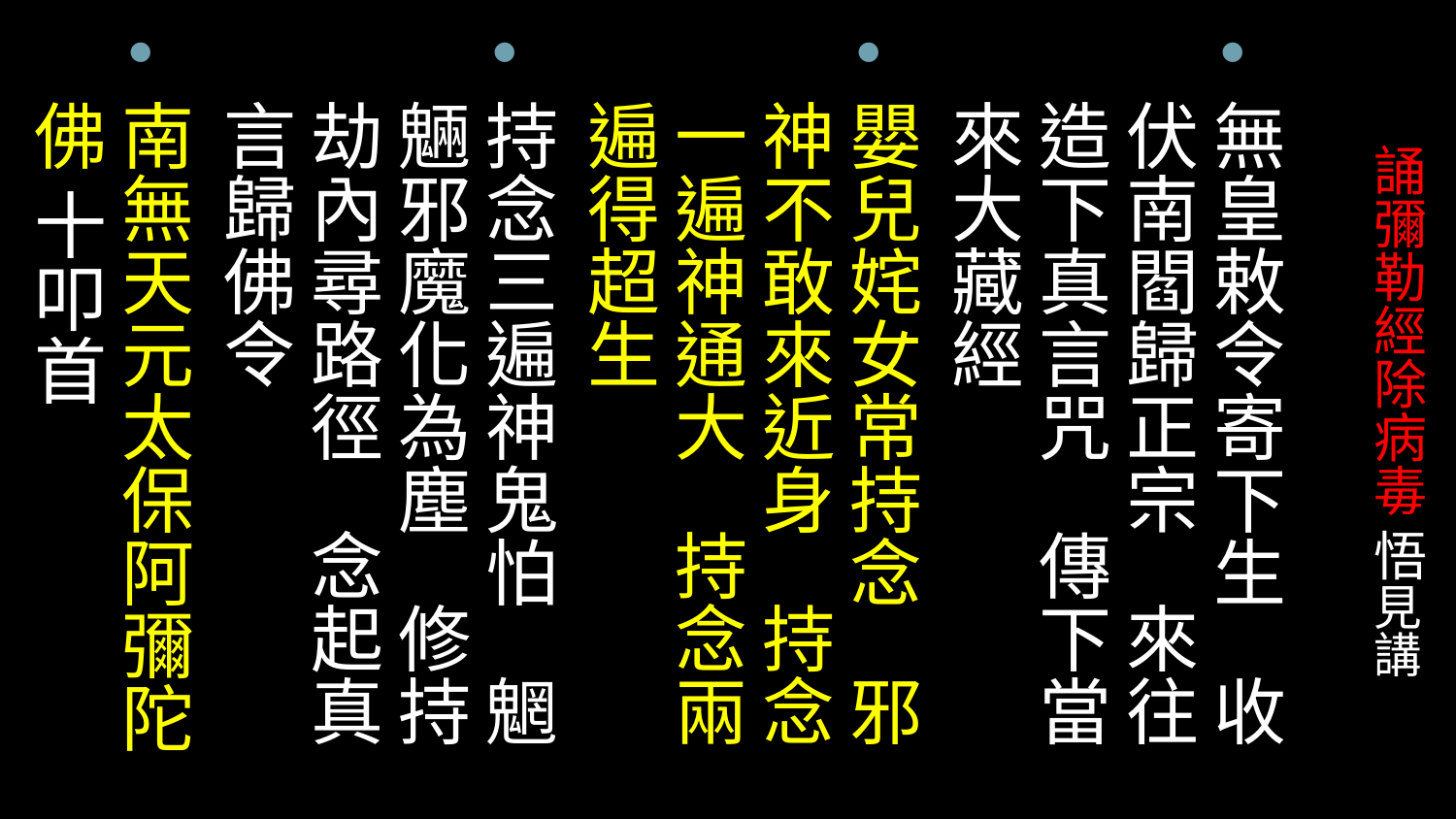

無皇敕令寄下生    收伏南閻歸正宗    來往造下真言咒    傳下當來大藏經
嬰兒姹女常持念    邪神不敢來近身    持念一遍神通大    持念兩遍得超生
持念三遍神鬼怕    魍魎邪魔化為塵    修持劫內尋路徑    念起真言歸佛令
南無天元太保阿彌陀佛 十叩首
# 誦彌勒經除病毒 悟見講